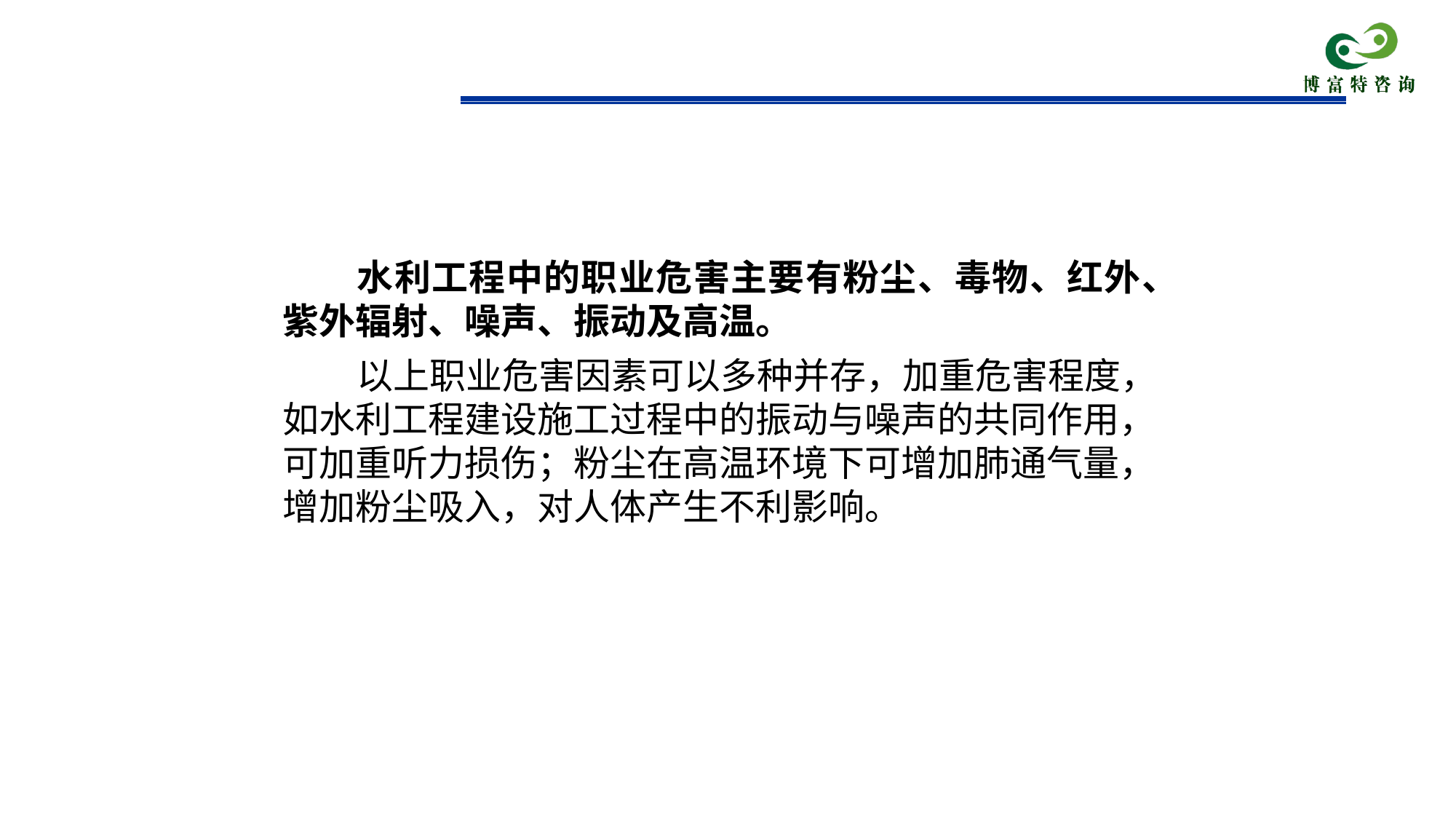

水利工程中的职业危害主要有粉尘、毒物、红外、紫外辐射、噪声、振动及高温。
以上职业危害因素可以多种并存，加重危害程度，如水利工程建设施工过程中的振动与噪声的共同作用，可加重听力损伤；粉尘在高温环境下可增加肺通气量，增加粉尘吸入，对人体产生不利影响。